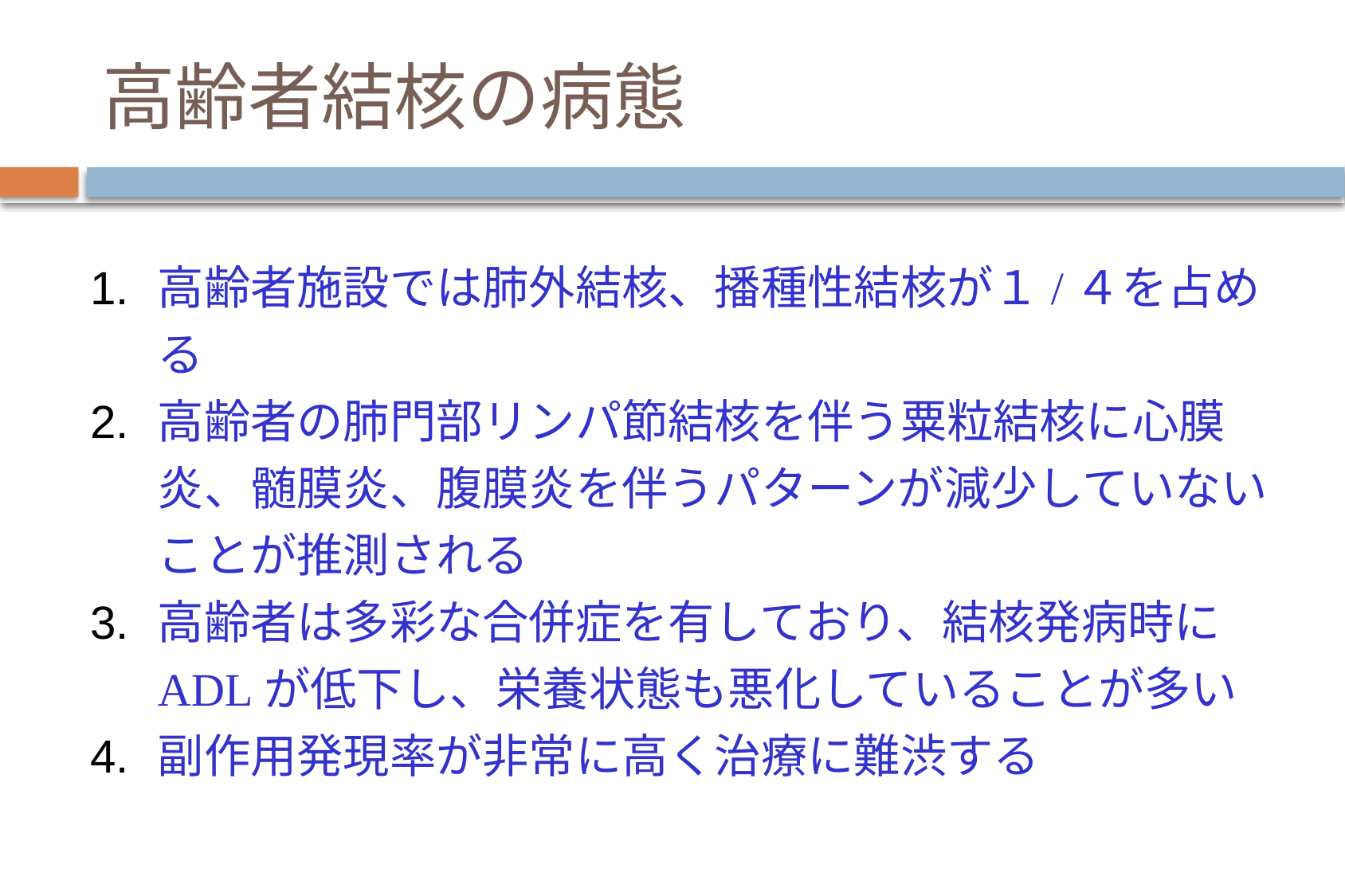

# 高齢者結核の病態
高齢者施設では肺外結核、播種性結核が１/４を占める
高齢者の肺門部リンパ節結核を伴う粟粒結核に心膜炎、髄膜炎、腹膜炎を伴うパターンが減少していないことが推測される
高齢者は多彩な合併症を有しており、結核発病時にADLが低下し、栄養状態も悪化していることが多い
副作用発現率が非常に高く治療に難渋する